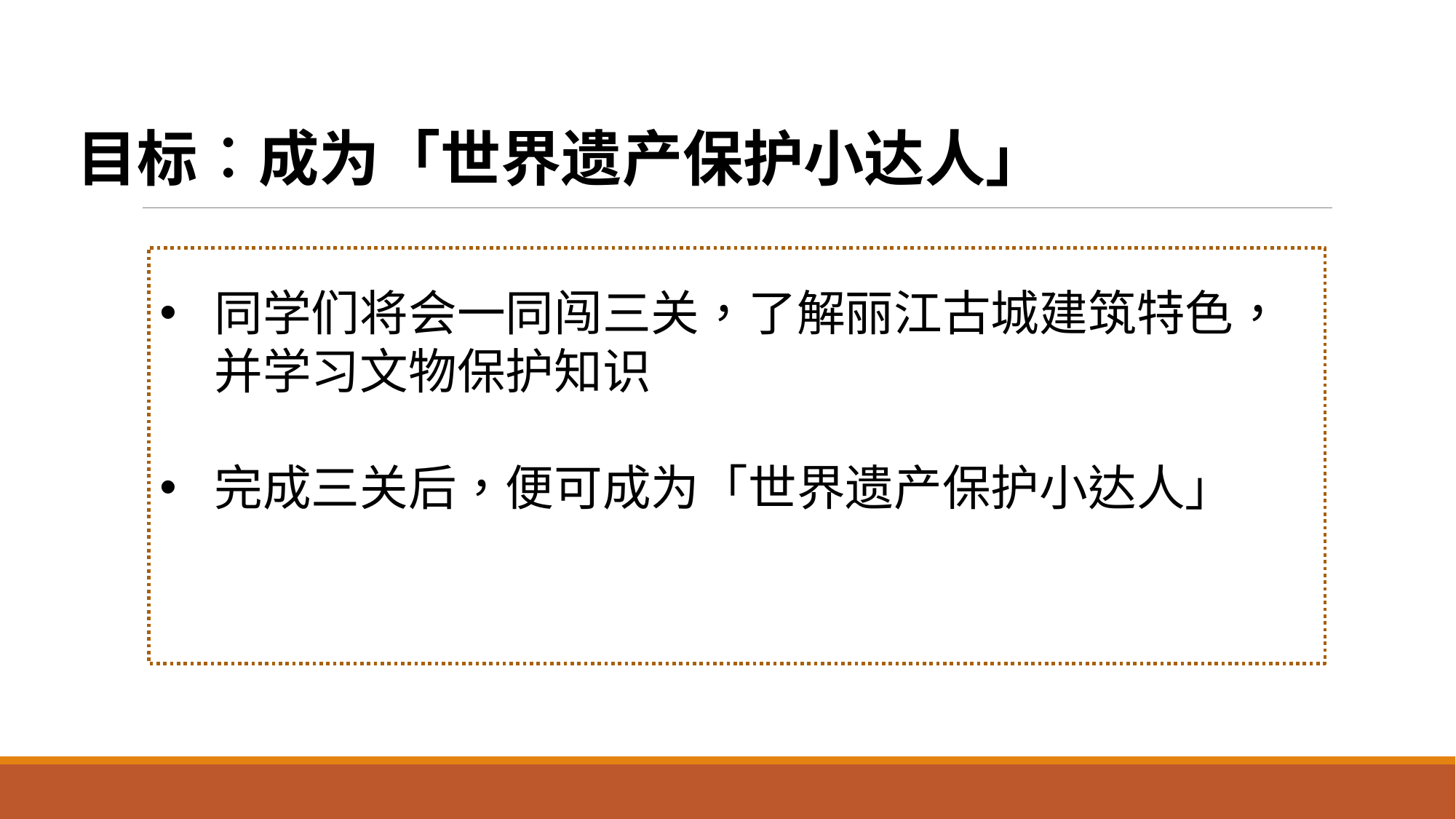

目标︰成为「世界遗产保护小达人」

同学们将会一同闯三关，了解丽江古城建筑特色，并学习文物保护知识

完成三关后，便可成为「世界遗产保护小达人」